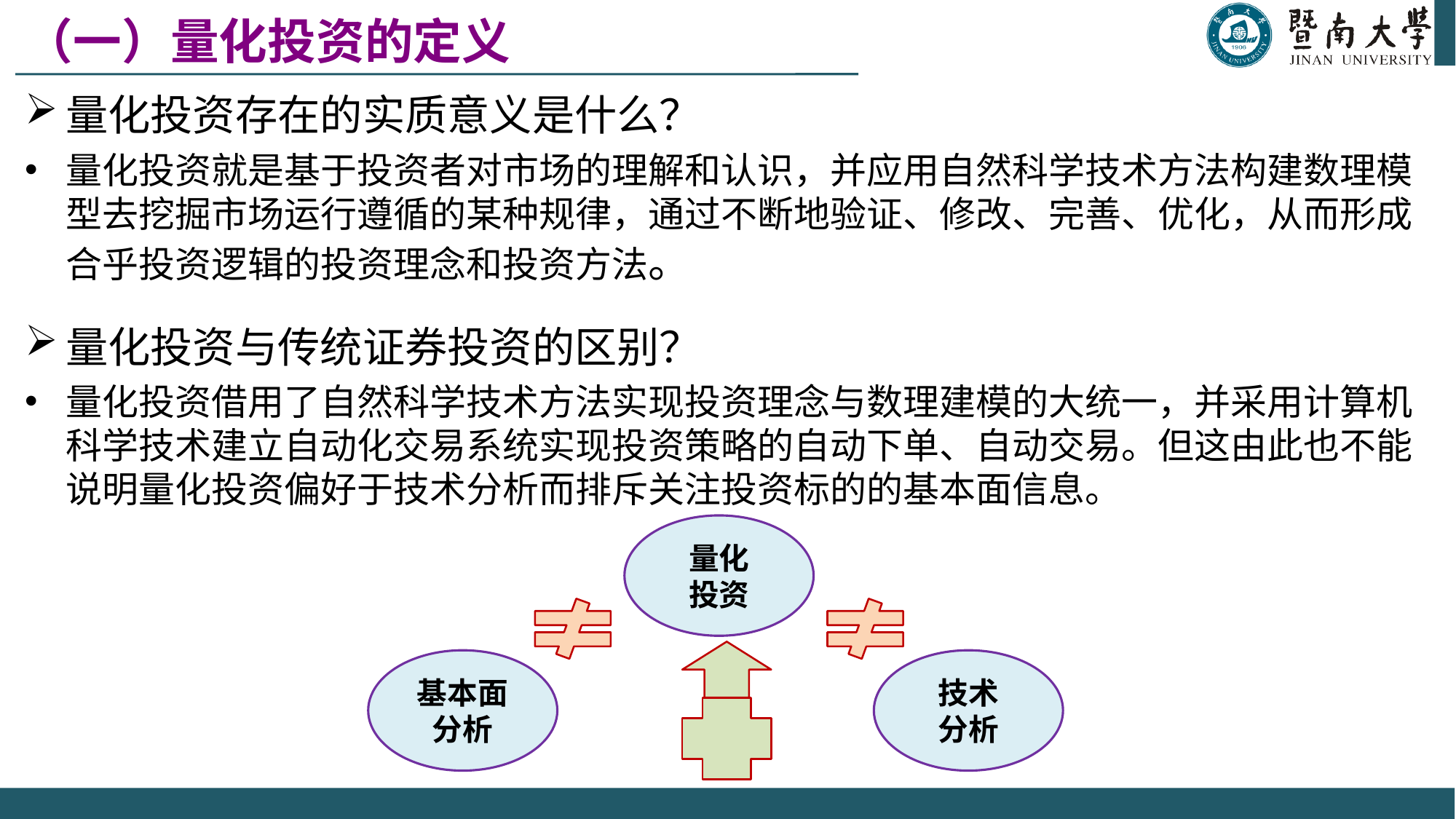

（一）量化投资的定义
量化投资存在的实质意义是什么？
量化投资就是基于投资者对市场的理解和认识，并应用自然科学技术方法构建数理模型去挖掘市场运行遵循的某种规律，通过不断地验证、修改、完善、优化，从而形成合乎投资逻辑的投资理念和投资方法。
量化投资与传统证券投资的区别？
量化投资借用了自然科学技术方法实现投资理念与数理建模的大统一，并采用计算机科学技术建立自动化交易系统实现投资策略的自动下单、自动交易。但这由此也不能说明量化投资偏好于技术分析而排斥关注投资标的的基本面信息。
量化
投资

基本面分析
技术
分析